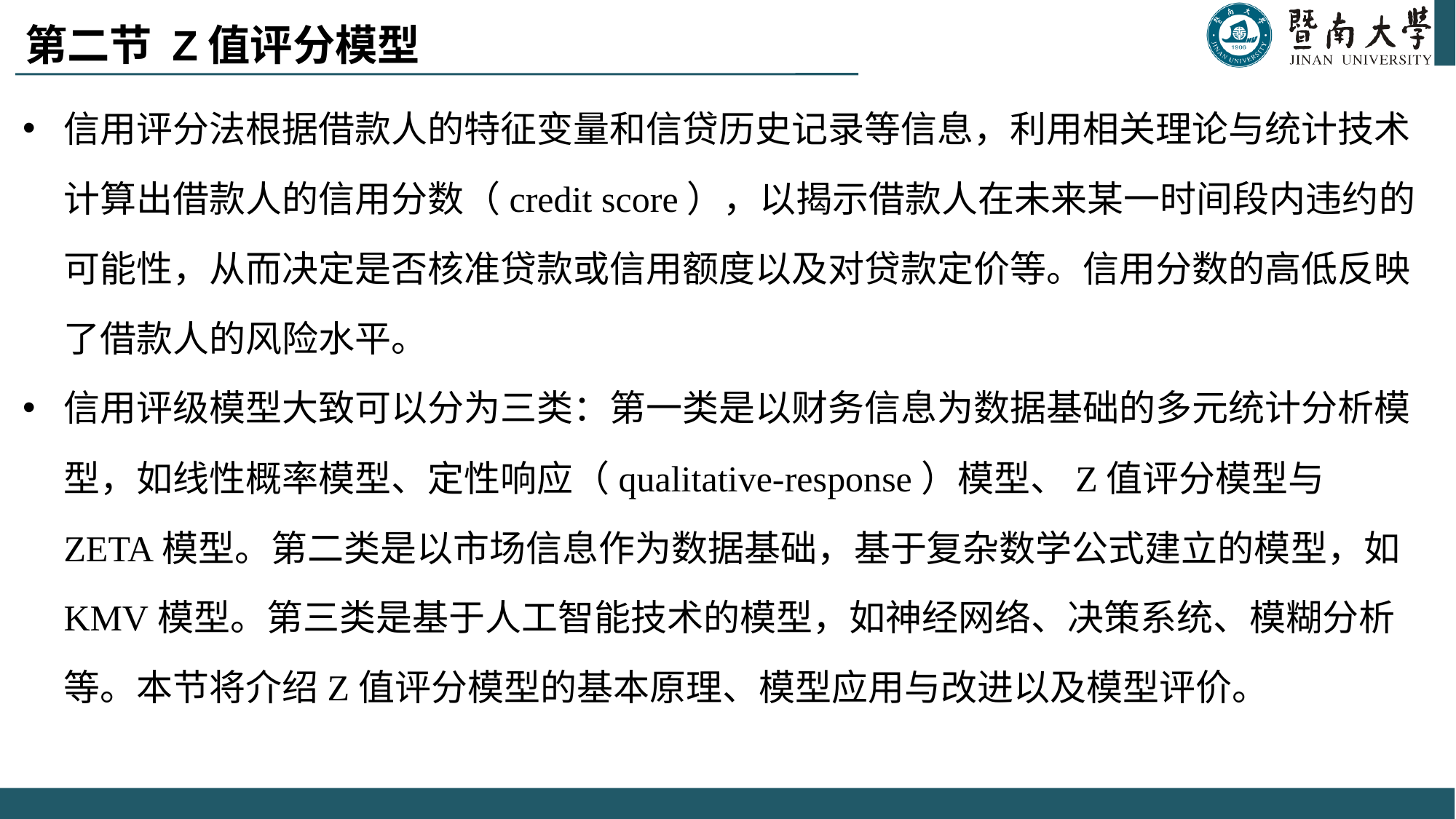

# 第二节 Z值评分模型
信用评分法根据借款人的特征变量和信贷历史记录等信息，利用相关理论与统计技术计算出借款人的信用分数（credit score），以揭示借款人在未来某一时间段内违约的可能性，从而决定是否核准贷款或信用额度以及对贷款定价等。信用分数的高低反映了借款人的风险水平。
信用评级模型大致可以分为三类：第一类是以财务信息为数据基础的多元统计分析模型，如线性概率模型、定性响应（qualitative-response）模型、Z值评分模型与ZETA模型。第二类是以市场信息作为数据基础，基于复杂数学公式建立的模型，如KMV模型。第三类是基于人工智能技术的模型，如神经网络、决策系统、模糊分析等。本节将介绍Z值评分模型的基本原理、模型应用与改进以及模型评价。